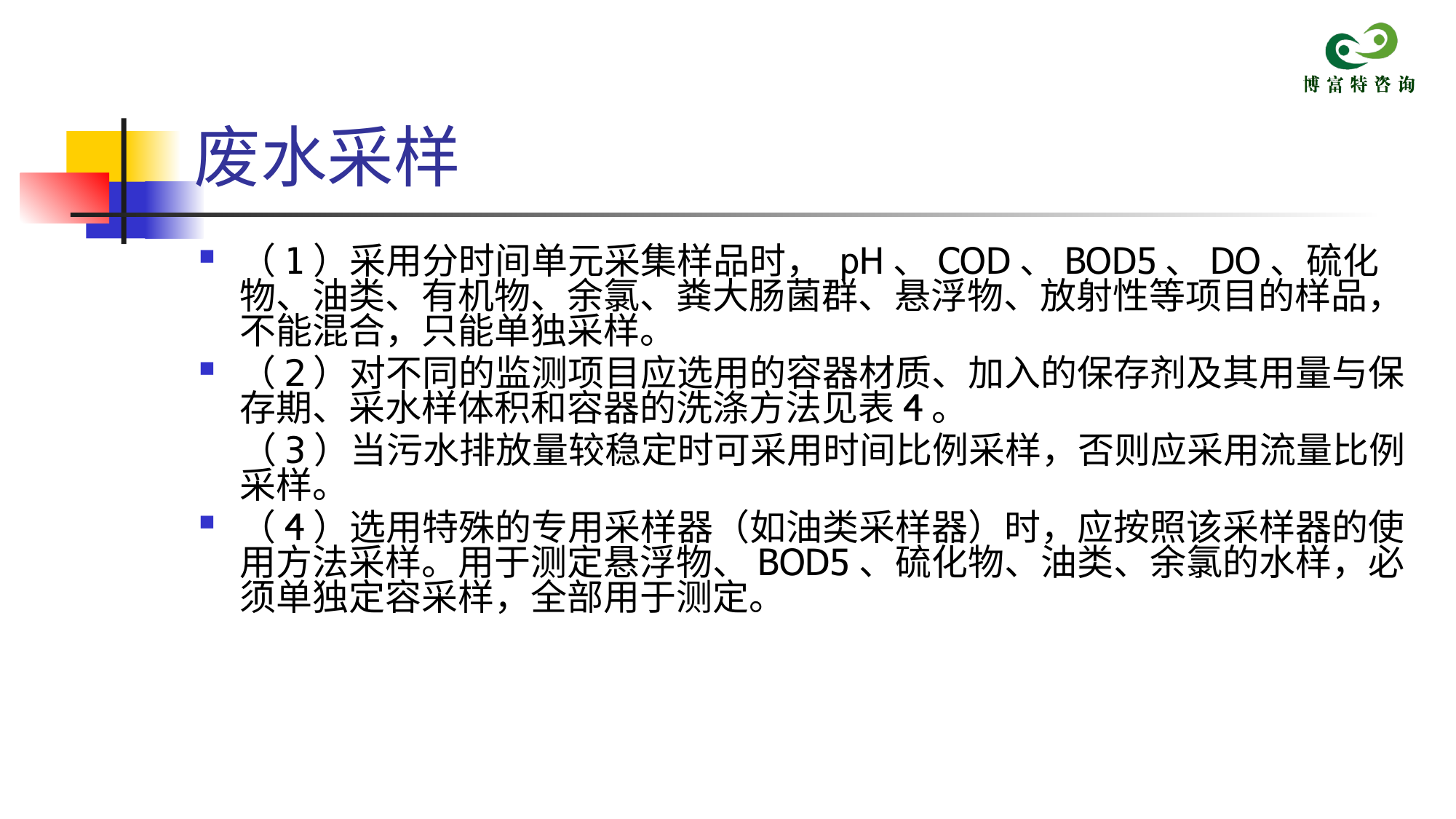

# 废水采样
（1）采用分时间单元采集样品时， pH、COD、BOD5、DO、硫化物、油类、有机物、余氯、粪大肠菌群、悬浮物、放射性等项目的样品，不能混合，只能单独采样。
（2）对不同的监测项目应选用的容器材质、加入的保存剂及其用量与保存期、采水样体积和容器的洗涤方法见表4。
    （3）当污水排放量较稳定时可采用时间比例采样，否则应采用流量比例采样。
（4）选用特殊的专用采样器（如油类采样器）时，应按照该采样器的使用方法采样。用于测定悬浮物、BOD5、硫化物、油类、余氯的水样，必须单独定容采样，全部用于测定。